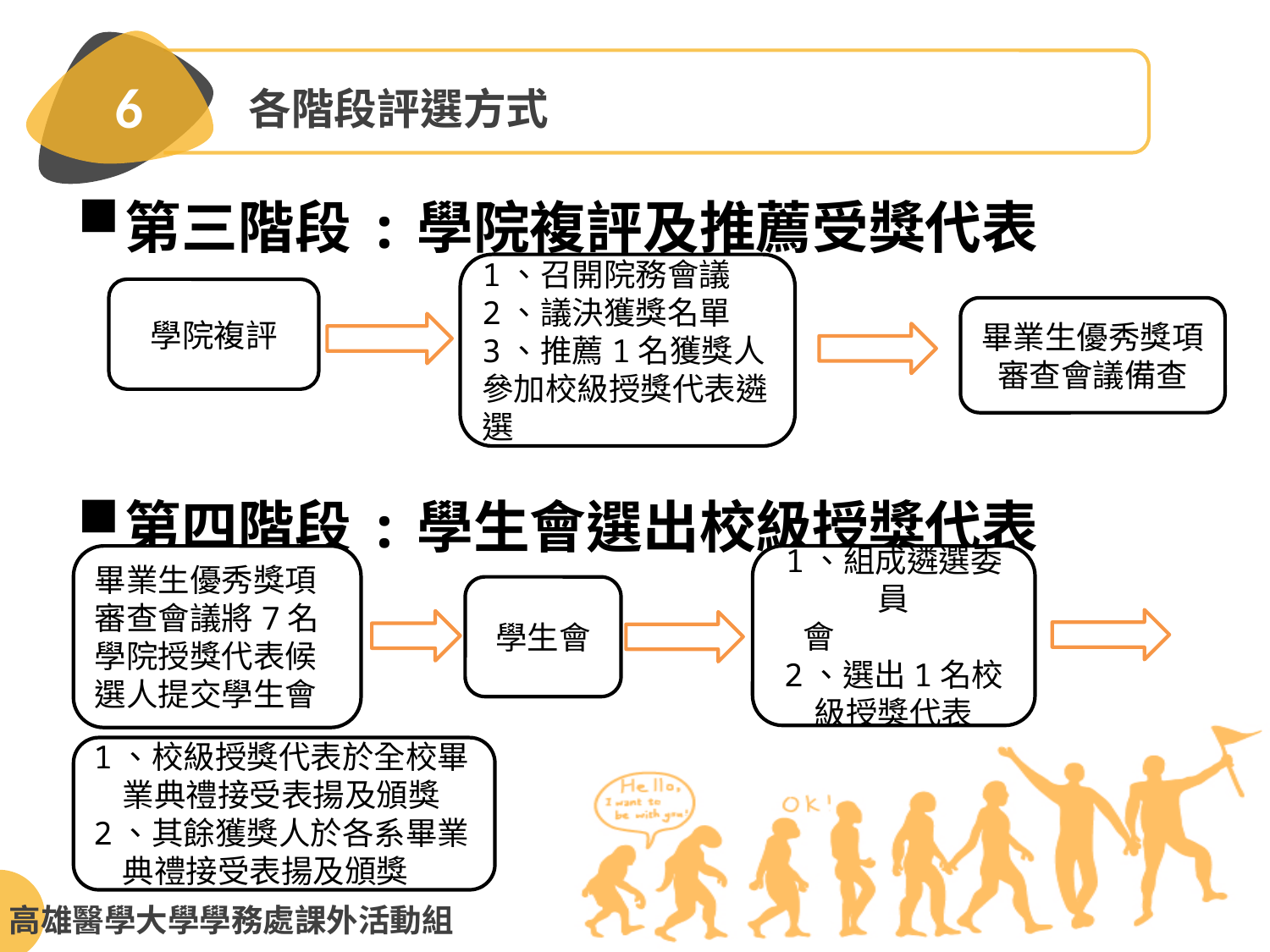

6
各階段評選方式
第三階段:學院複評及推薦受獎代表

第四階段:學生會選出校級授獎代表
1、召開院務會議
2、議決獲獎名單
3、推薦1名獲獎人參加校級授獎代表遴選
學院複評
畢業生優秀獎項審查會議備查

1、組成遴選委員
   會
2、選出1名校級授獎代表
畢業生優秀獎項審查會議將7名學院授獎代表候選人提交學生會
學生會

1、校級授獎代表於全校畢
   業典禮接受表揚及頒獎
2、其餘獲獎人於各系畢業
   典禮接受表揚及頒獎